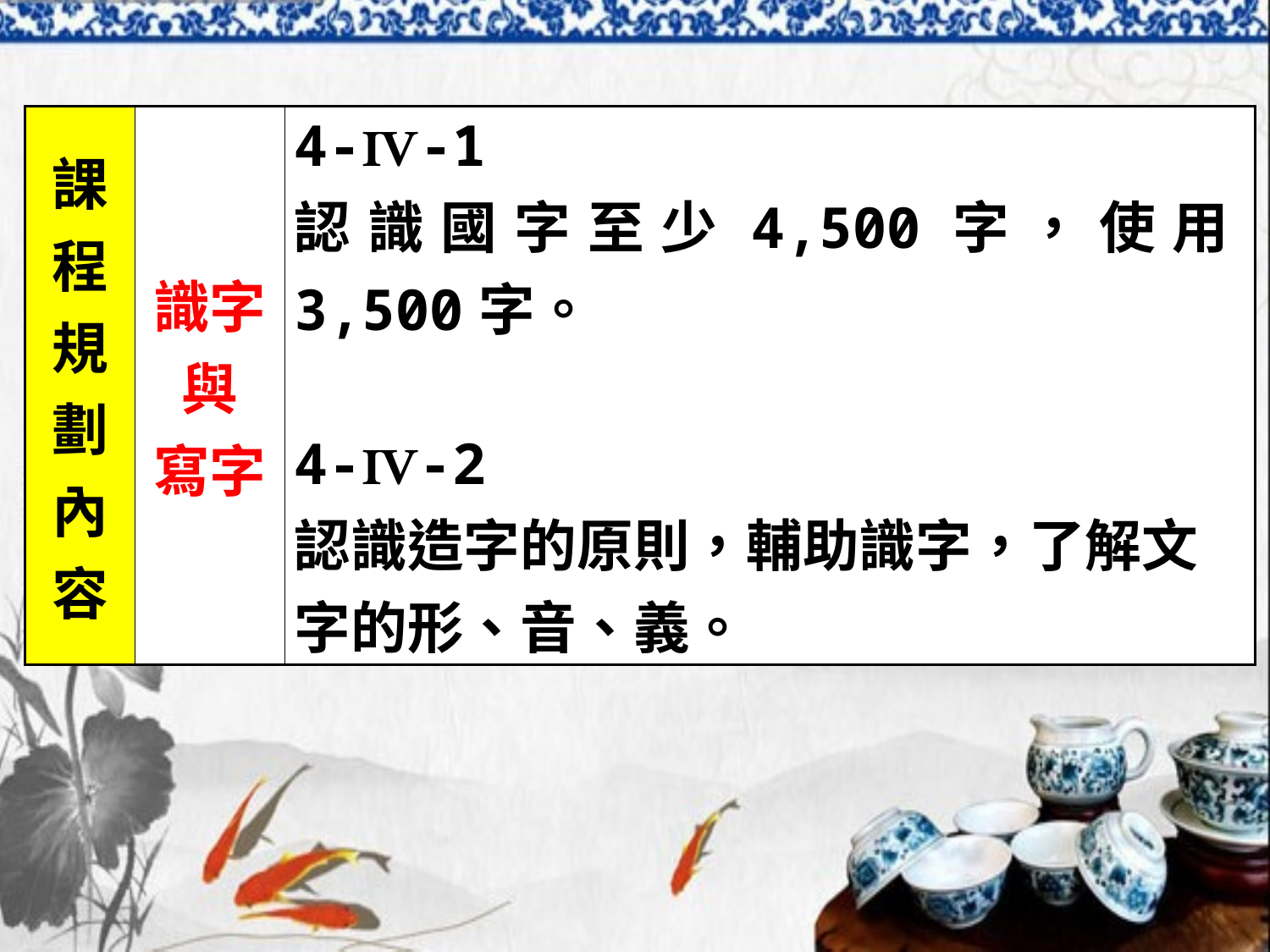

| 課程 規劃 內容 | 識字與 寫字 | 4-Ⅳ-1 認識國字至少4,500字，使用3,500字。 4-Ⅳ-2 認識造字的原則，輔助識字，了解文 字的形、音、義。 |
| --- | --- | --- |